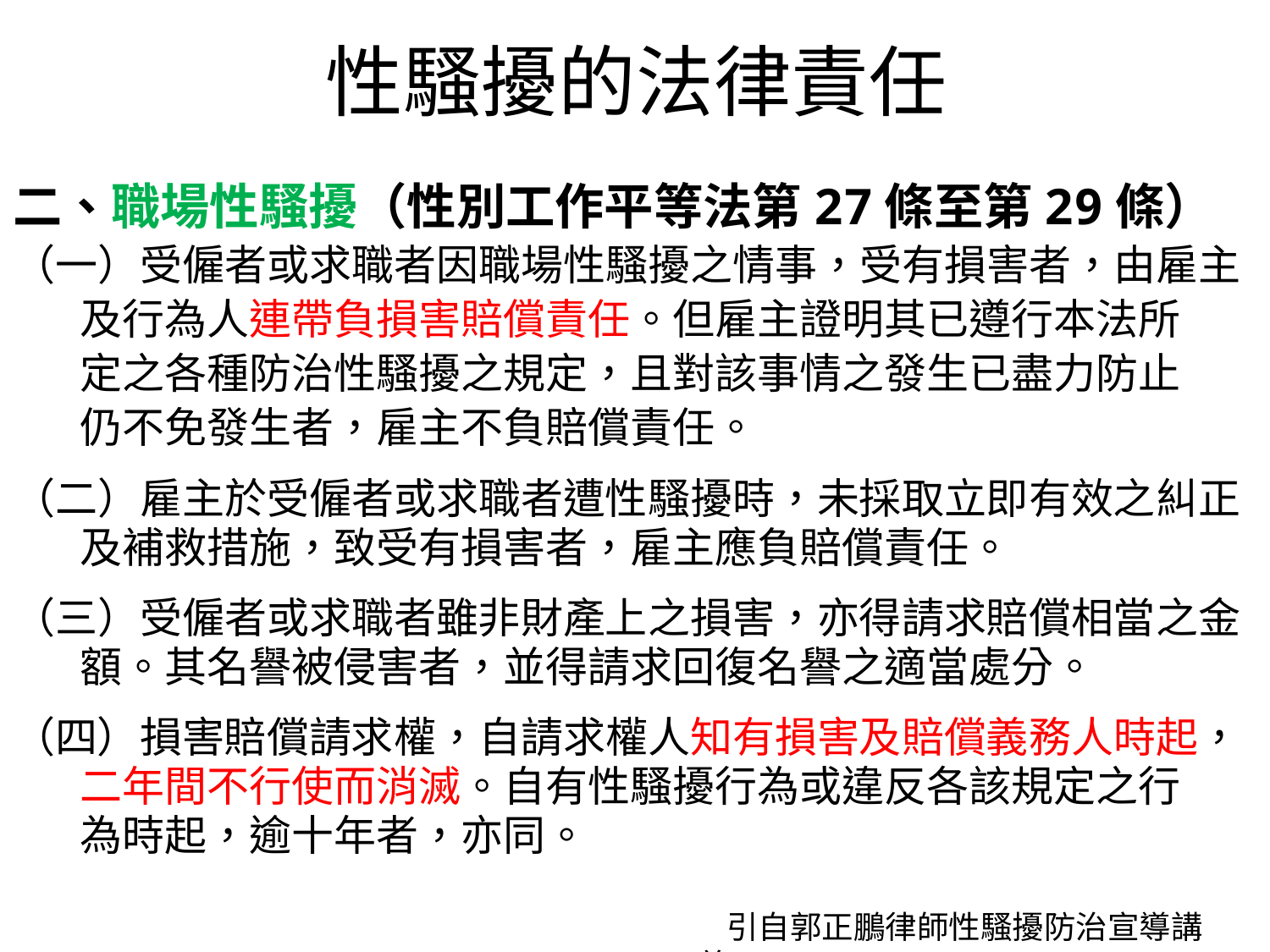

# 性騷擾的法律責任
二、職場性騷擾（性別工作平等法第27條至第29條）
（一）受僱者或求職者因職場性騷擾之情事，受有損害者，由雇主
      及行為人連帶負損害賠償責任。但雇主證明其已遵行本法所
      定之各種防治性騷擾之規定，且對該事情之發生已盡力防止
      仍不免發生者，雇主不負賠償責任。
（二）雇主於受僱者或求職者遭性騷擾時，未採取立即有效之糾正
      及補救措施，致受有損害者，雇主應負賠償責任。
（三）受僱者或求職者雖非財產上之損害，亦得請求賠償相當之金
      額。其名譽被侵害者，並得請求回復名譽之適當處分。
（四）損害賠償請求權，自請求權人知有損害及賠償義務人時起，
      二年間不行使而消滅。自有性騷擾行為或違反各該規定之行
      為時起，逾十年者，亦同。

   引自郭正鵬律師性騷擾防治宣導講義